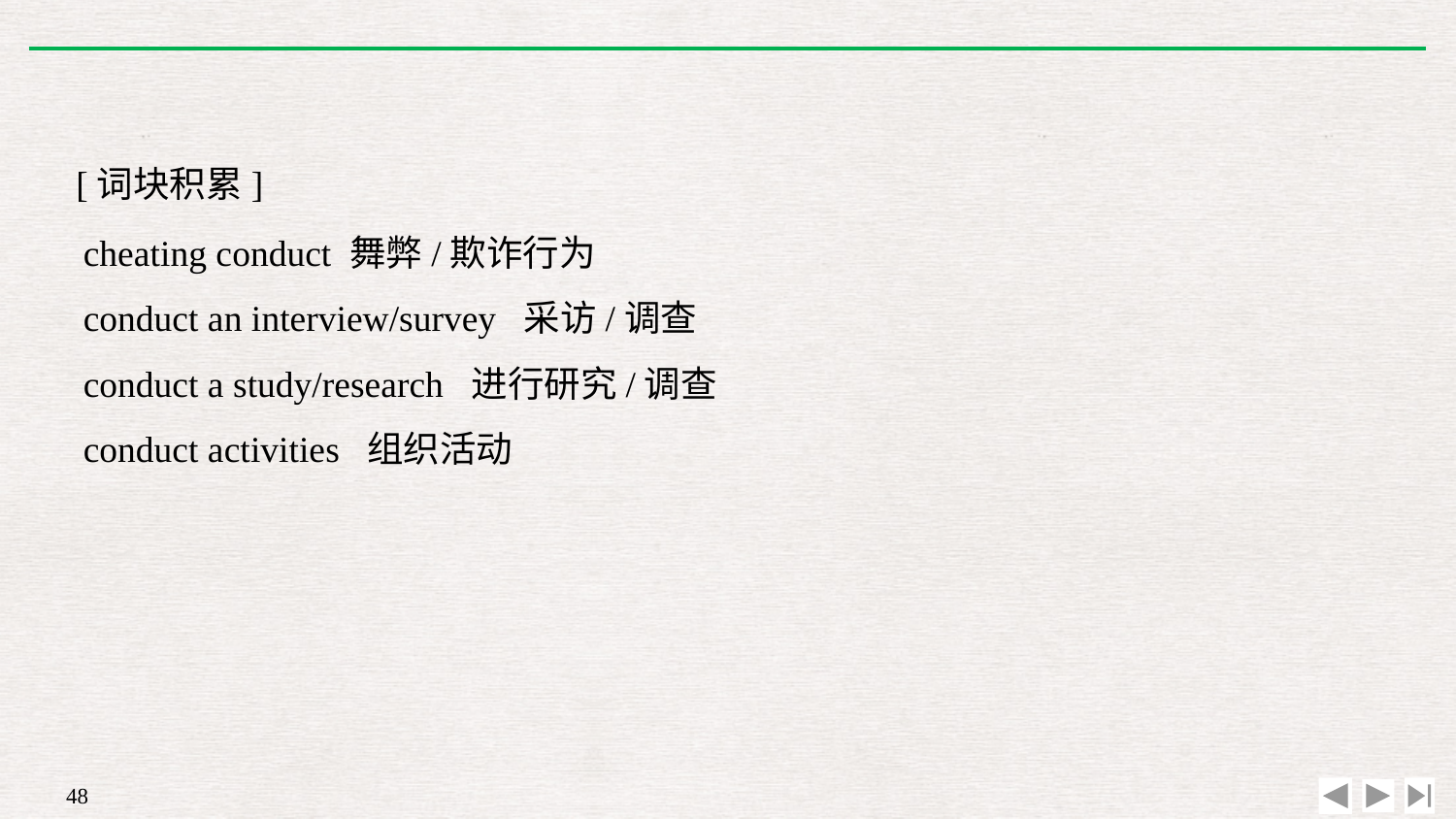

[词块积累]
cheating conduct 舞弊/欺诈行为
conduct an interview/survey  采访/调查
conduct a study/research  进行研究/调查
conduct activities  组织活动